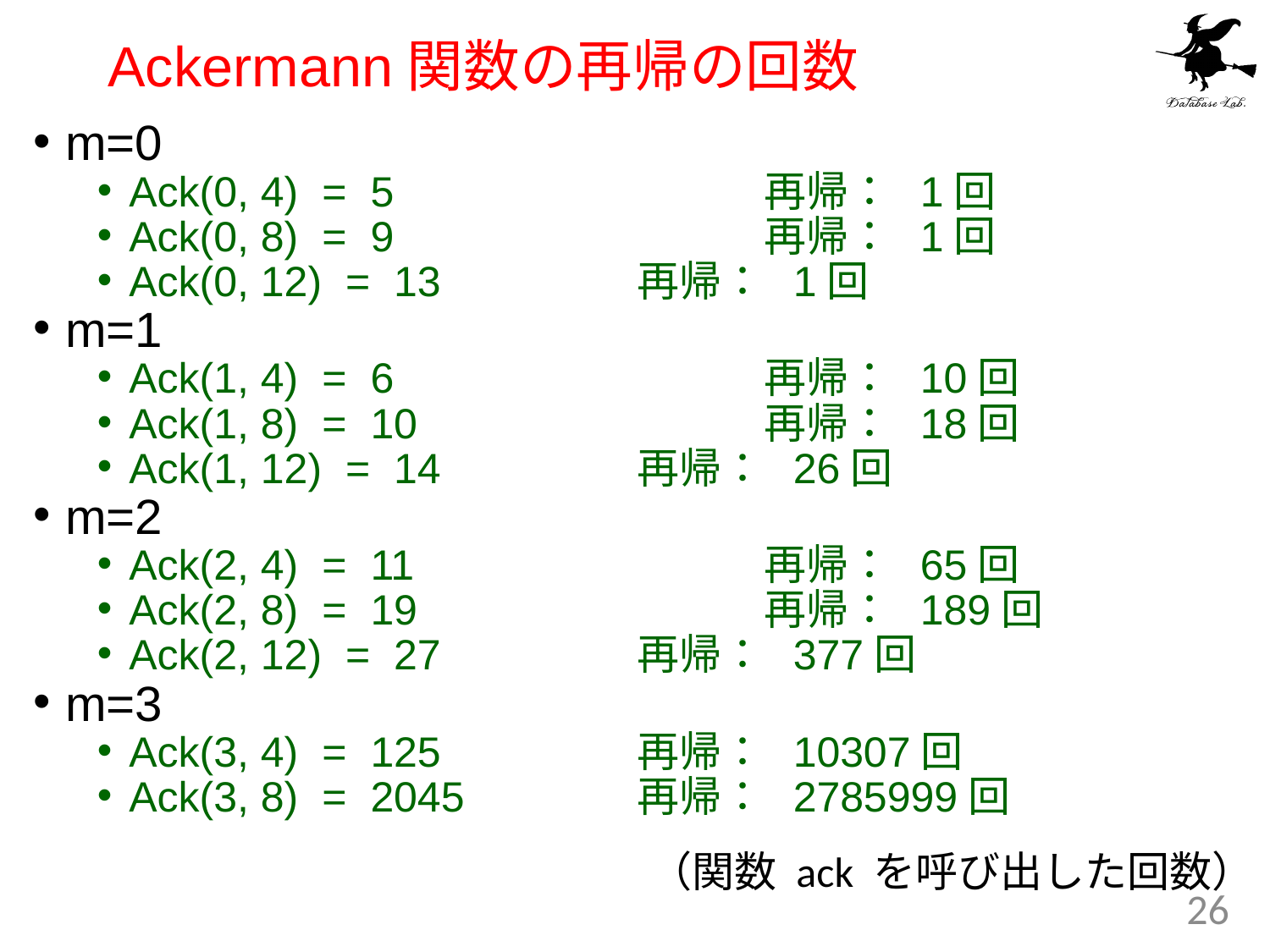

# Ackermann関数の再帰の回数
m=0
Ack(0, 4)  =  5			再帰：  1回
Ack(0, 8)  =  9			再帰：  1回
Ack(0, 12)  =  13		再帰：  1回
m=1
Ack(1, 4)  =  6			再帰：  10回
Ack(1, 8)  =  10			再帰：  18回
Ack(1, 12)  =  14		再帰：  26回
m=2
Ack(2, 4)  =  11			再帰：  65回
Ack(2, 8)  =  19			再帰：  189回
Ack(2, 12)  =  27		再帰：  377回
m=3
Ack(3, 4)  =  125		再帰：  10307回
Ack(3, 8)  =  2045		再帰：  2785999回

（関数 ack を呼び出した回数）
26